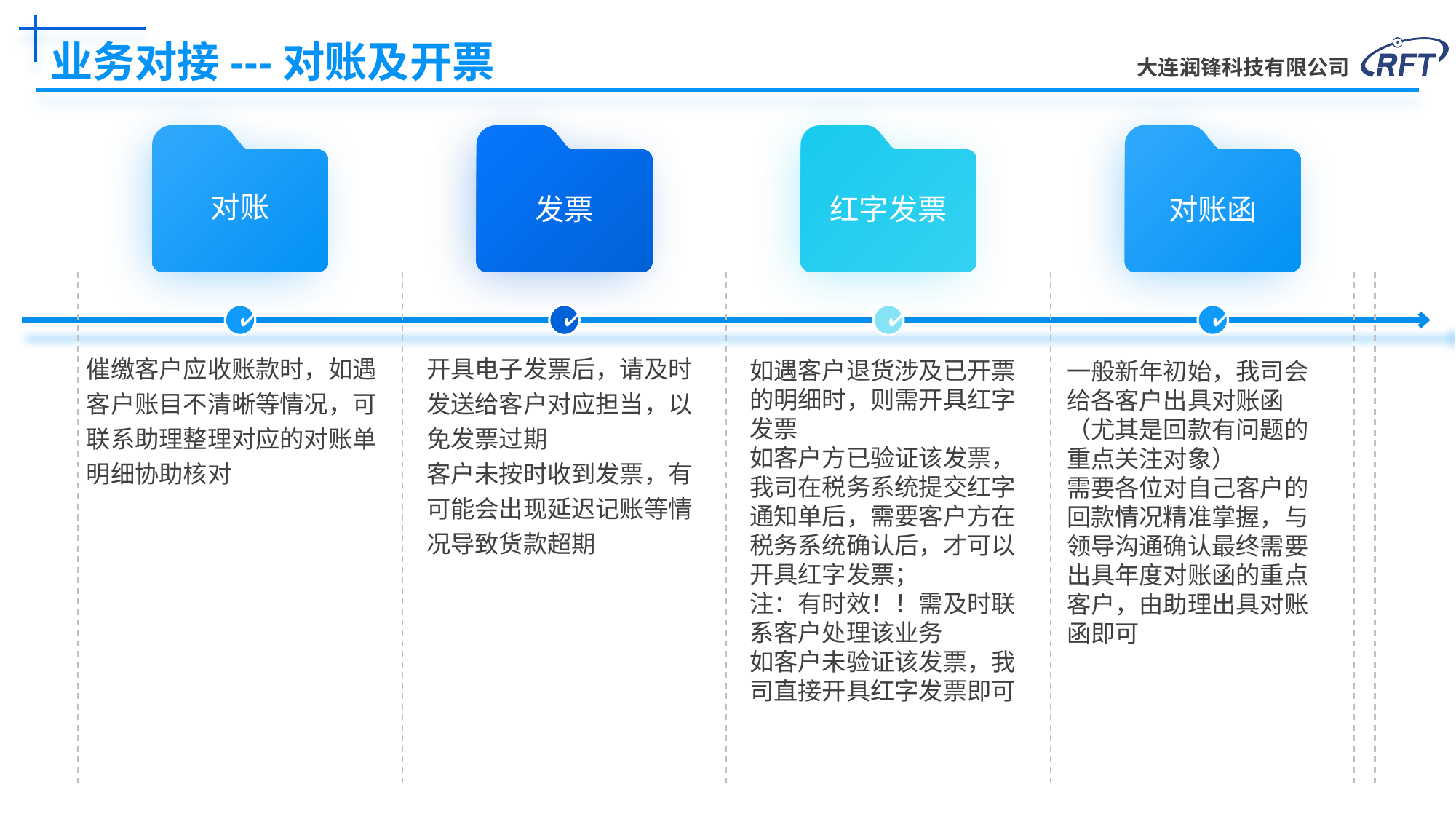

# 业务对接---对账及开票
对账
发票
红字发票
对账函
✔
✔
✔
✔
催缴客户应收账款时，如遇客户账目不清晰等情况，可联系助理整理对应的对账单明细协助核对
开具电子发票后，请及时发送给客户对应担当，以免发票过期
客户未按时收到发票，有可能会出现延迟记账等情况导致货款超期
如遇客户退货涉及已开票的明细时，则需开具红字发票
如客户方已验证该发票，我司在税务系统提交红字通知单后，需要客户方在税务系统确认后，才可以开具红字发票；
注：有时效！！需及时联系客户处理该业务
如客户未验证该发票，我司直接开具红字发票即可
一般新年初始，我司会给各客户出具对账函（尤其是回款有问题的重点关注对象）
需要各位对自己客户的回款情况精准掌握，与领导沟通确认最终需要出具年度对账函的重点客户，由助理出具对账函即可